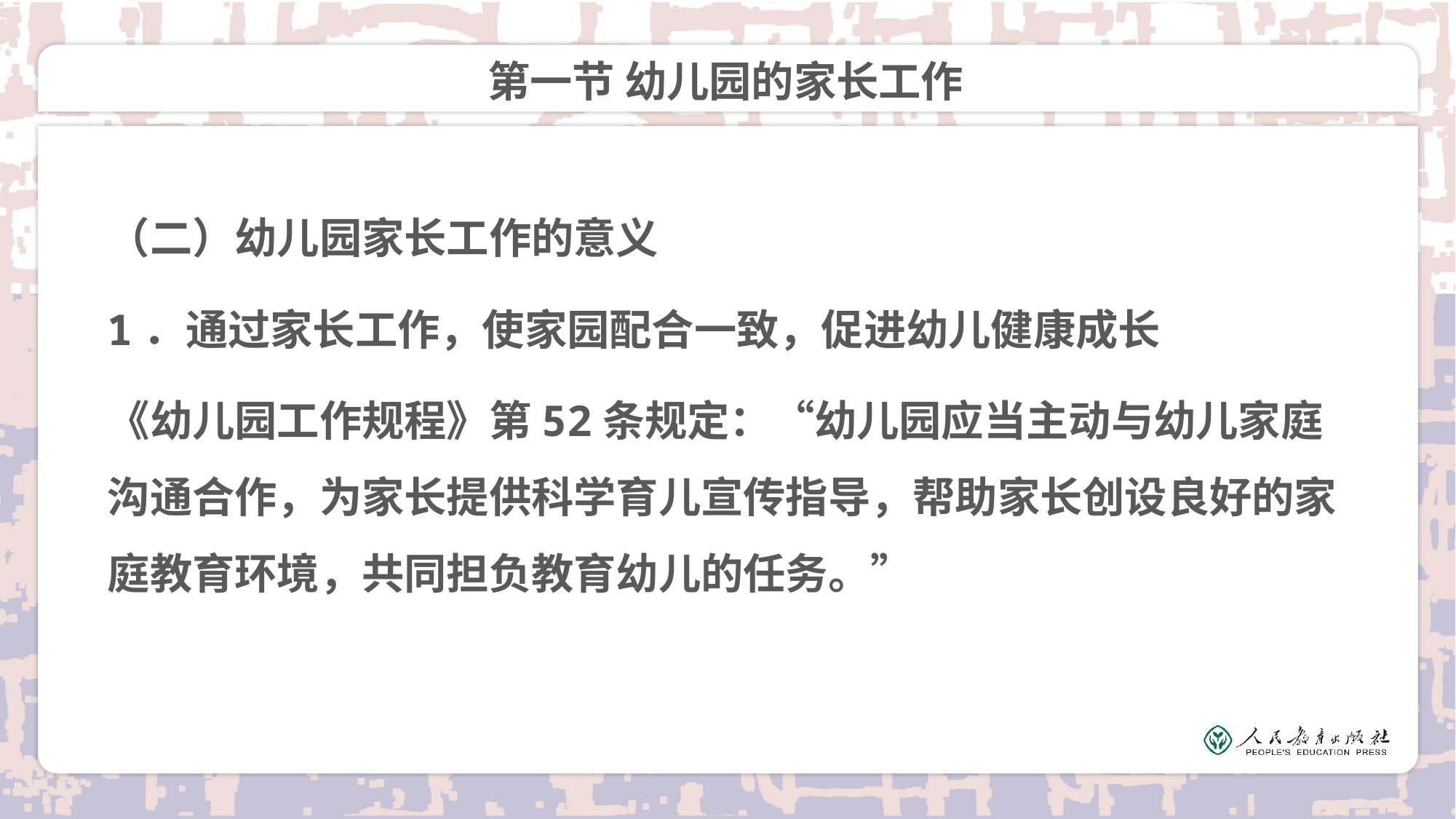

# 第一节 幼儿园的家长工作
（二）幼儿园家长工作的意义
1．通过家长工作，使家园配合一致，促进幼儿健康成长
《幼儿园工作规程》第52条规定：“幼儿园应当主动与幼儿家庭沟通合作，为家长提供科学育儿宣传指导，帮助家长创设良好的家庭教育环境，共同担负教育幼儿的任务。”